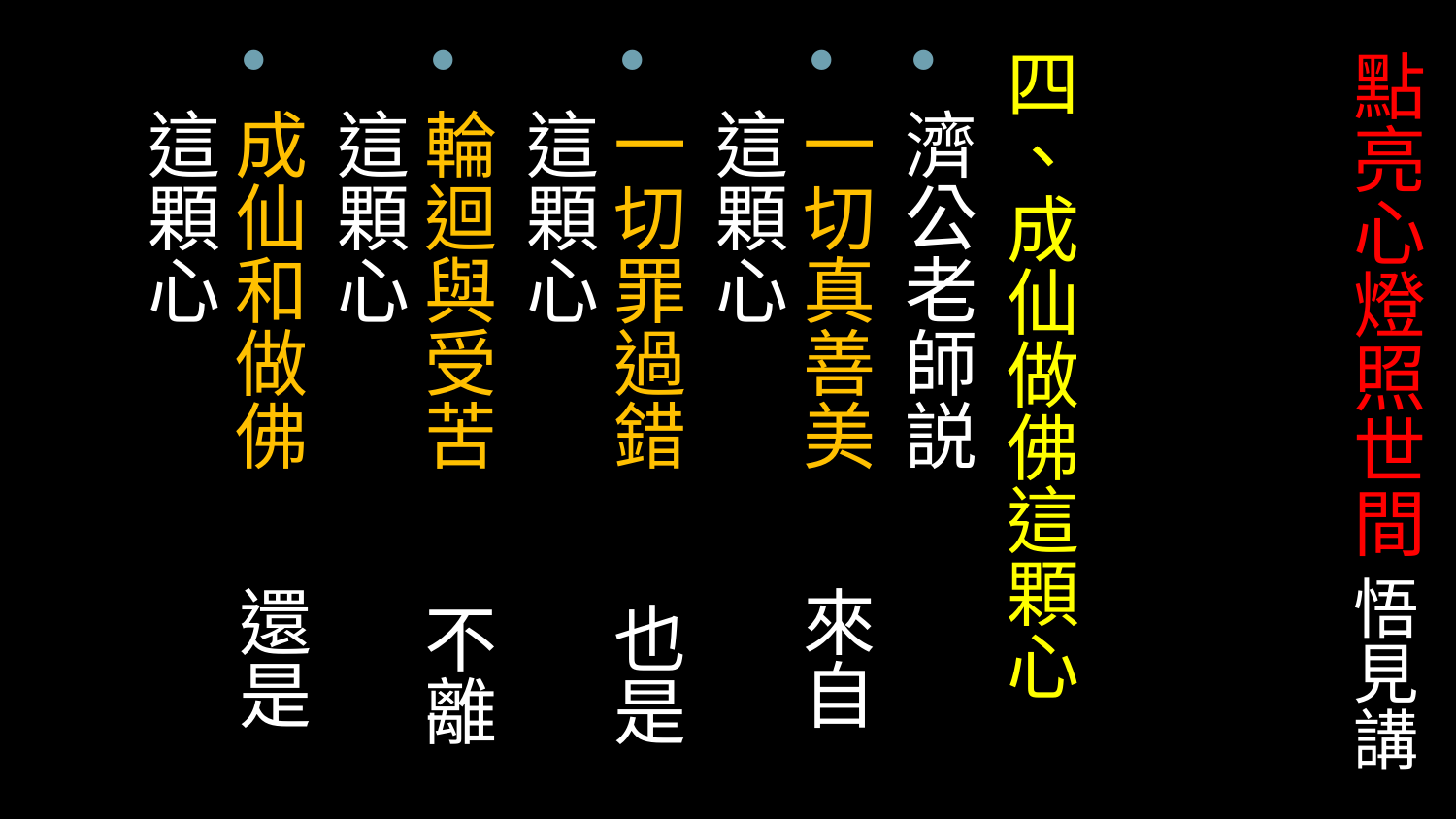

四、成仙做佛這顆心
濟公老師説
一切真善美       來自這顆心
一切罪過錯        也是這顆心
輪迴與受苦        不離這顆心
成仙和做佛       還是這顆心

# 點亮心燈照世間 悟見講